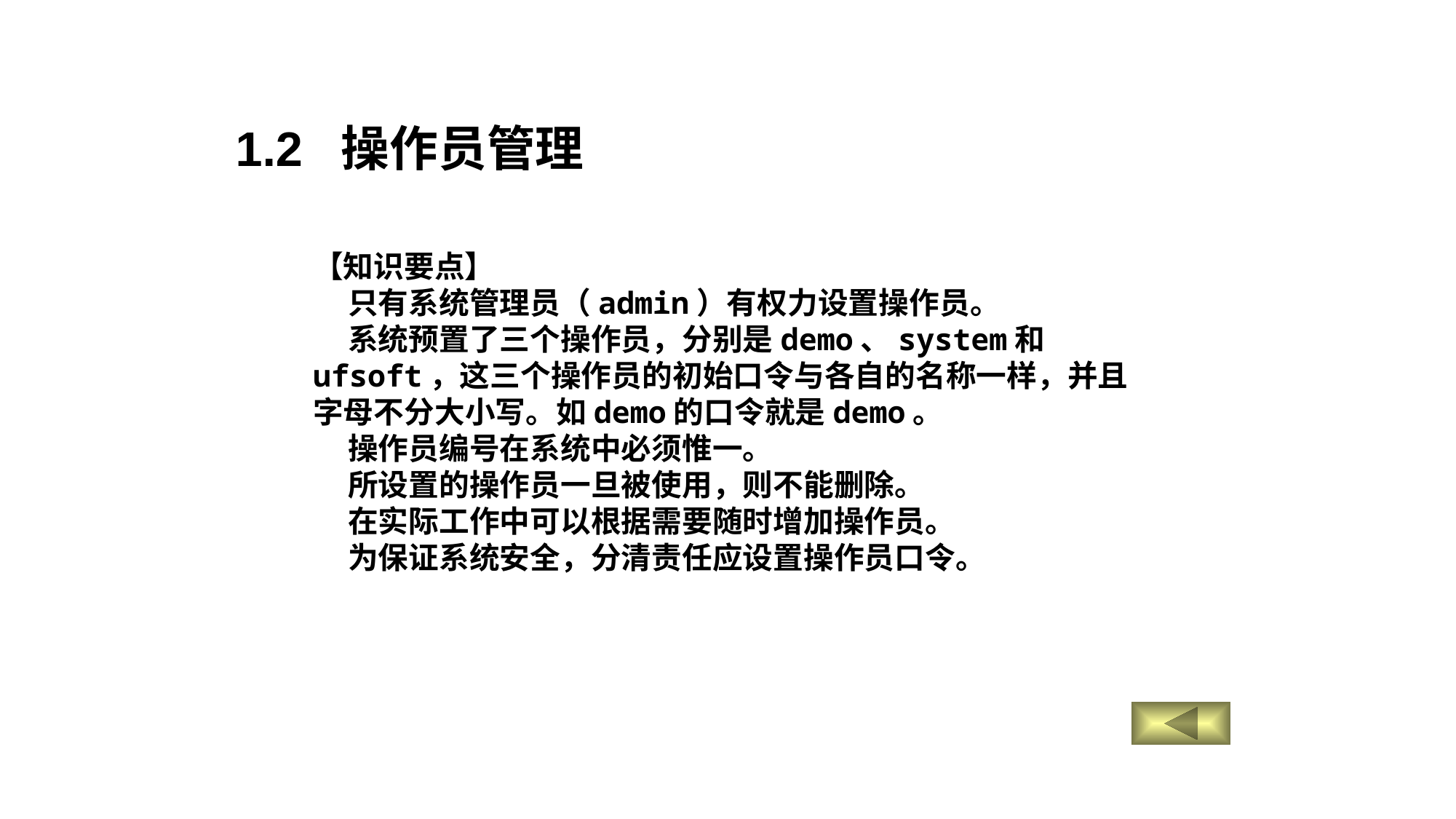

1.2  操作员管理
【知识要点】
    只有系统管理员（admin）有权力设置操作员。
    系统预置了三个操作员，分别是demo、system和ufsoft，这三个操作员的初始口令与各自的名称一样，并且字母不分大小写。如demo的口令就是demo。
    操作员编号在系统中必须惟一。
    所设置的操作员一旦被使用，则不能删除。
    在实际工作中可以根据需要随时增加操作员。
    为保证系统安全，分清责任应设置操作员口令。